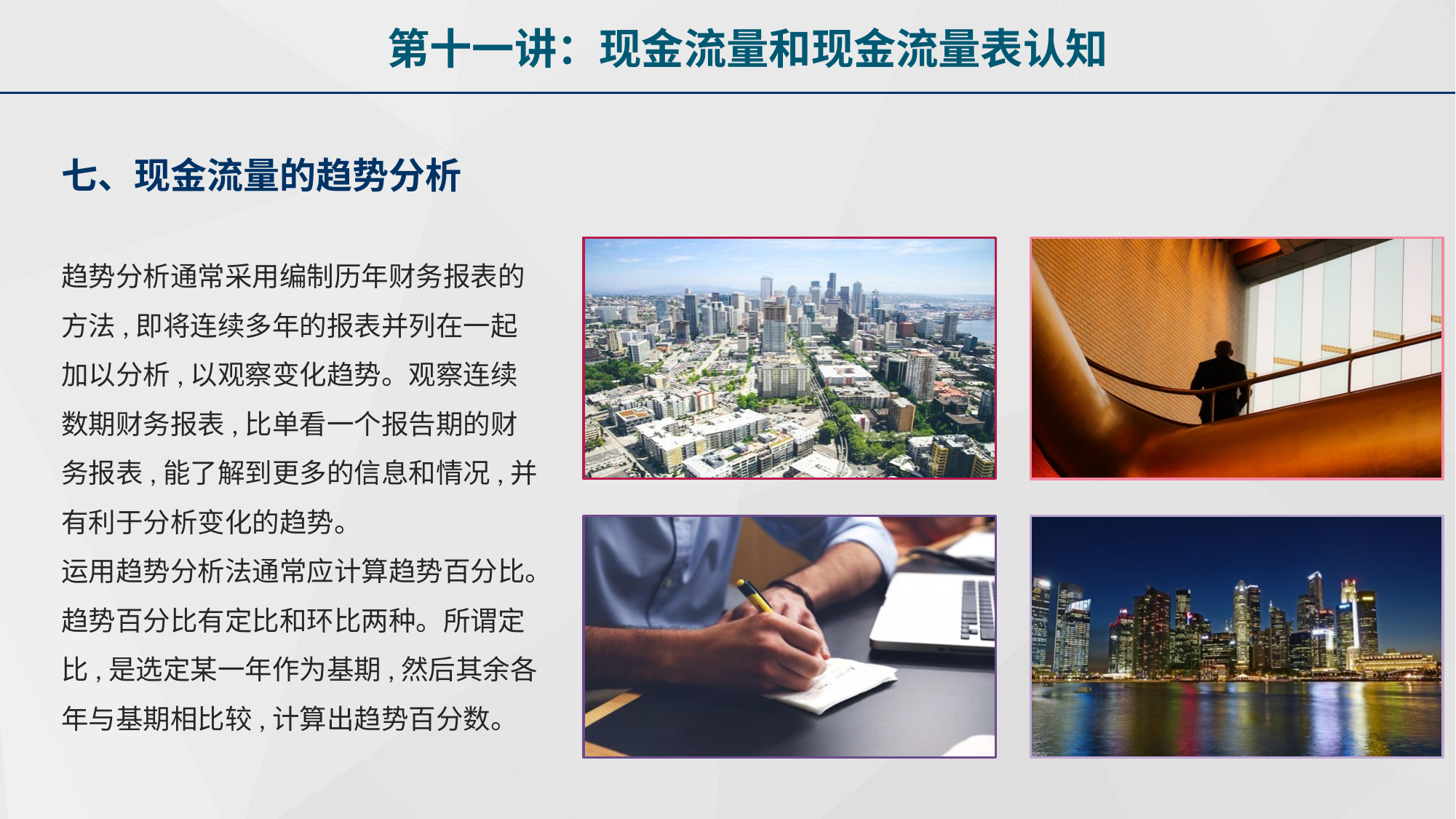

第十一讲：现金流量和现金流量表认知
七、现金流量的趋势分析

趋势分析通常采用编制历年财务报表的方法,即将连续多年的报表并列在一起加以分析,以观察变化趋势。观察连续数期财务报表,比单看一个报告期的财务报表,能了解到更多的信息和情况,并有利于分析变化的趋势。
运用趋势分析法通常应计算趋势百分比。趋势百分比有定比和环比两种。所谓定比,是选定某一年作为基期,然后其余各年与基期相比较,计算出趋势百分数。